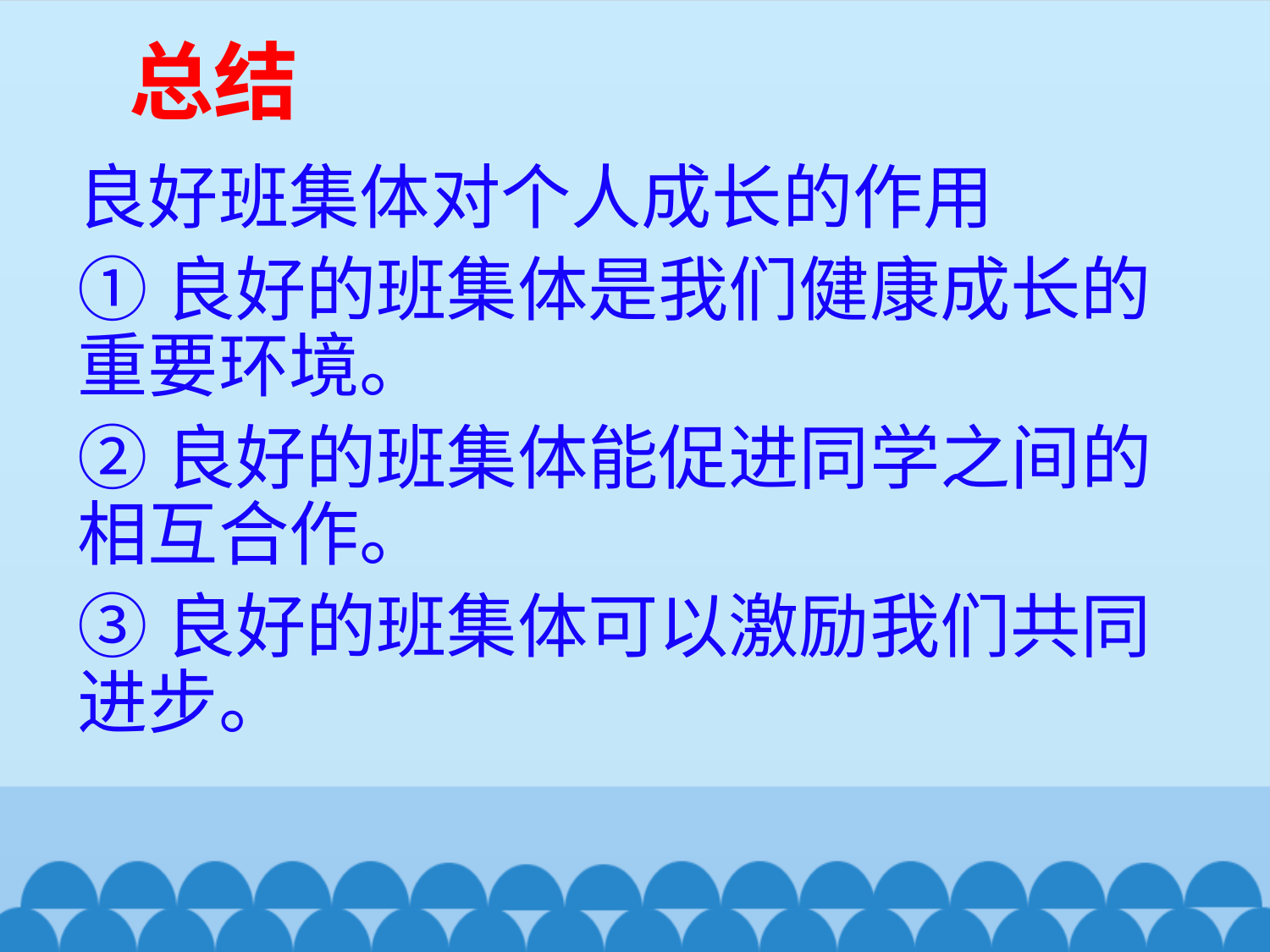

# 总结
良好班集体对个人成长的作用
①良好的班集体是我们健康成长的重要环境。
②良好的班集体能促进同学之间的相互合作。
③良好的班集体可以激励我们共同进步。